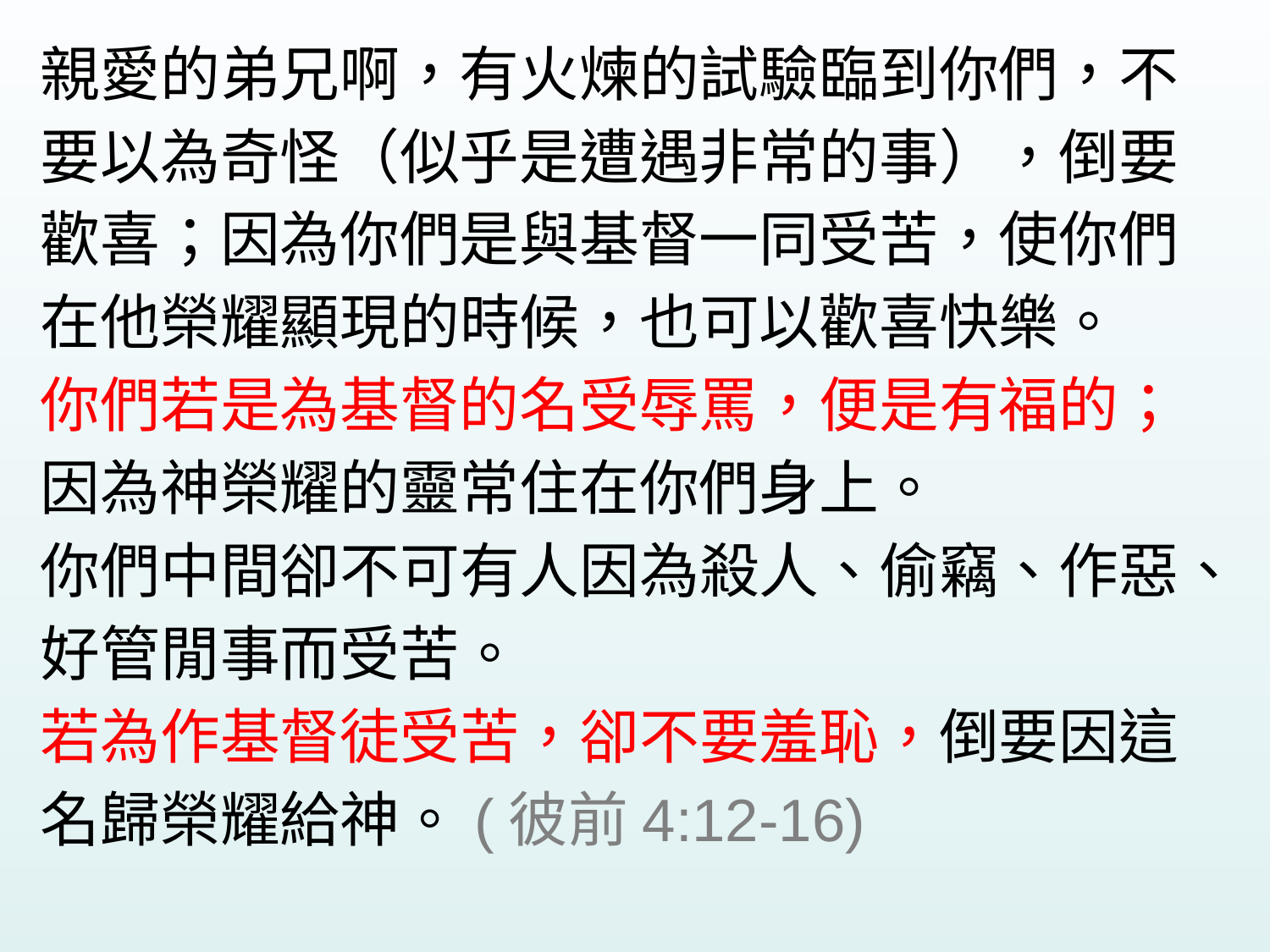

親愛的弟兄啊，有火煉的試驗臨到你們，不要以為奇怪（似乎是遭遇非常的事），倒要歡喜；因為你們是與基督一同受苦，使你們在他榮耀顯現的時候，也可以歡喜快樂。
你們若是為基督的名受辱罵，便是有福的；因為神榮耀的靈常住在你們身上。
你們中間卻不可有人因為殺人、偷竊、作惡、好管閒事而受苦。
若為作基督徒受苦，卻不要羞恥，倒要因這名歸榮耀給神。(彼前4:12-16)